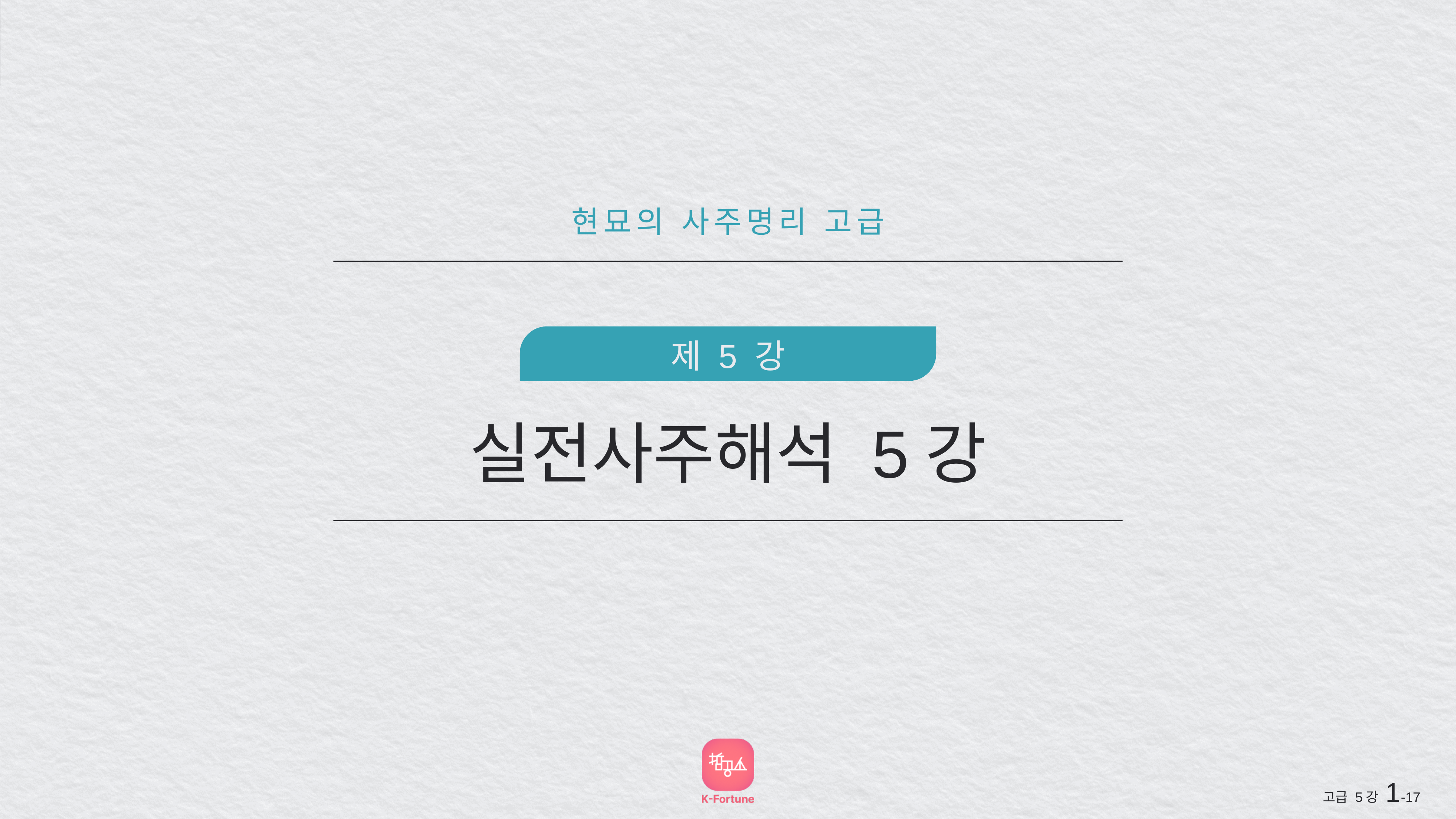

현묘의 사주명리 고급

제 5 강
실전사주해석 5강